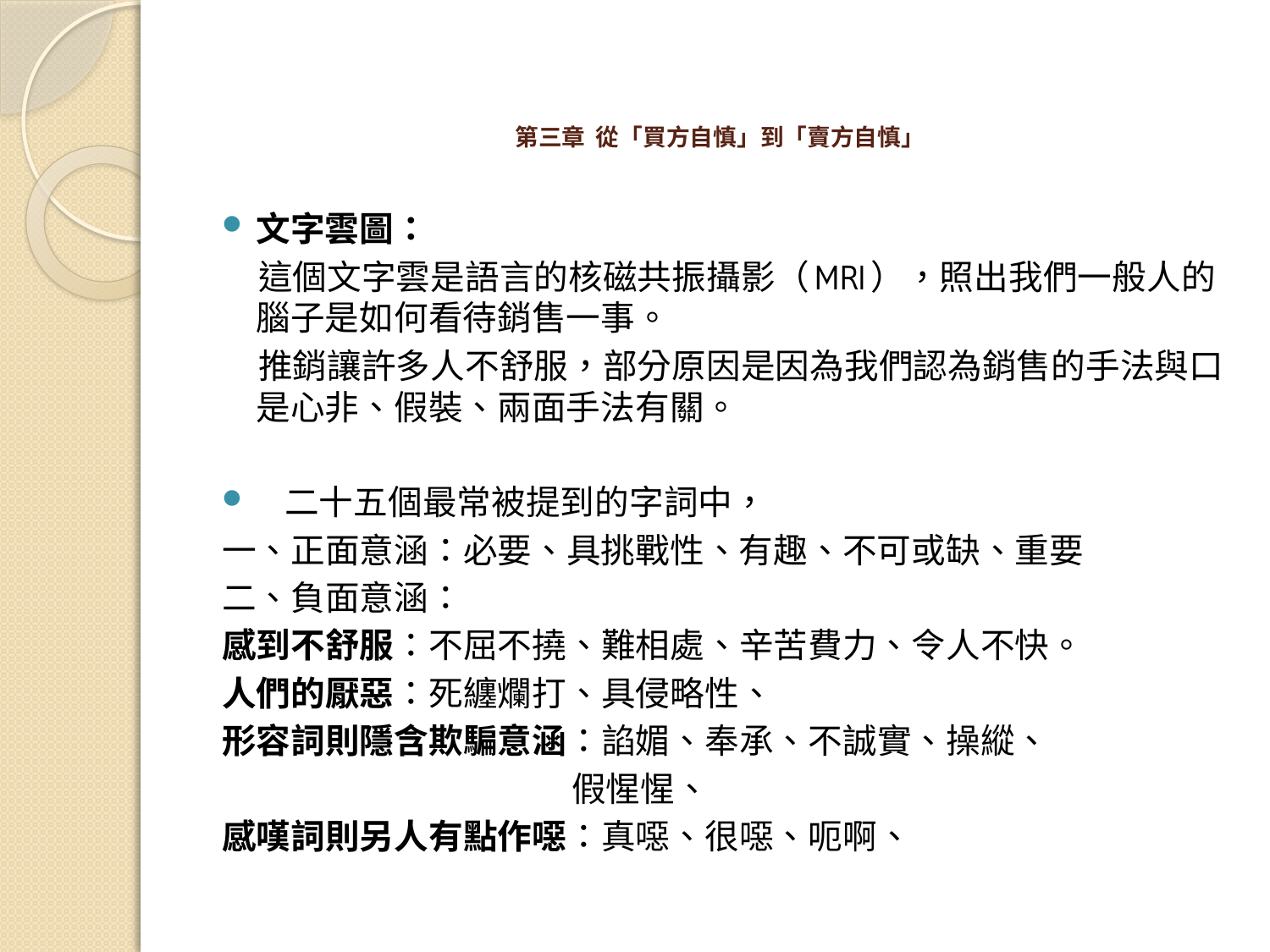

# 第三章  從「買方自慎」到「賣方自慎」
文字雲圖：
    這個文字雲是語言的核磁共振攝影（MRl），照出我們一般人的腦子是如何看待銷售一事。
    推銷讓許多人不舒服，部分原因是因為我們認為銷售的手法與口是心非、假裝、兩面手法有關。

   二十五個最常被提到的字詞中，
一、正面意涵：必要、具挑戰性、有趣、不可或缺、重要
二、負面意涵：
感到不舒服：不屈不撓、難相處、辛苦費力、令人不快。
人們的厭惡：死纏爛打、具侵略性、
形容詞則隱含欺騙意涵：諂媚、奉承、不誠實、操縱、
                                            假惺惺、
感嘆詞則另人有點作噁：真噁、很噁、呃啊、